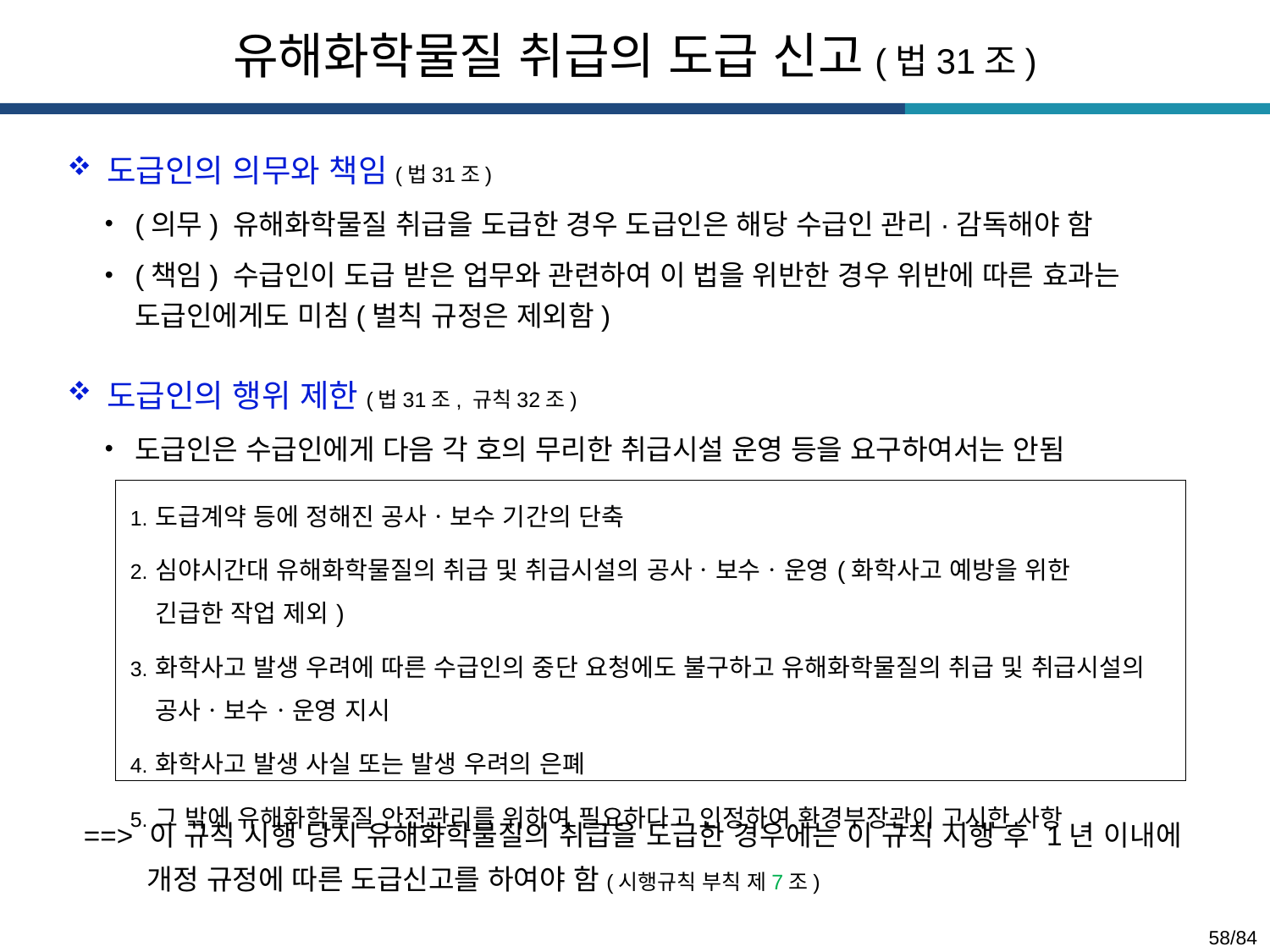

유해화학물질 취급의 도급 신고(법31조)
도급인의 의무와 책임(법31조)
(의무) 유해화학물질 취급을 도급한 경우 도급인은 해당 수급인 관리·감독해야 함
(책임) 수급인이 도급 받은 업무와 관련하여 이 법을 위반한 경우 위반에 따른 효과는 도급인에게도 미침(벌칙 규정은 제외함)
도급인의 행위 제한(법31조, 규칙32조)
도급인은 수급인에게 다음 각 호의 무리한 취급시설 운영 등을 요구하여서는 안됨
| 도급계약 등에 정해진 공사ㆍ보수 기간의 단축 심야시간대 유해화학물질의 취급 및 취급시설의 공사ㆍ보수ㆍ운영(화학사고 예방을 위한 긴급한 작업 제외) 화학사고 발생 우려에 따른 수급인의 중단 요청에도 불구하고 유해화학물질의 취급 및 취급시설의 공사ㆍ보수ㆍ운영 지시 화학사고 발생 사실 또는 발생 우려의 은폐 그 밖에 유해화학물질 안전관리를 위하여 필요하다고 인정하여 환경부장관이 고시한 사항 |
| --- |
==> 이 규칙 시행 당시 유해화학물질의 취급을 도급한 경우에는 이 규칙 시행 후 1년 이내에 개정 규정에 따른 도급신고를 하여야 함(시행규칙 부칙 제7조)